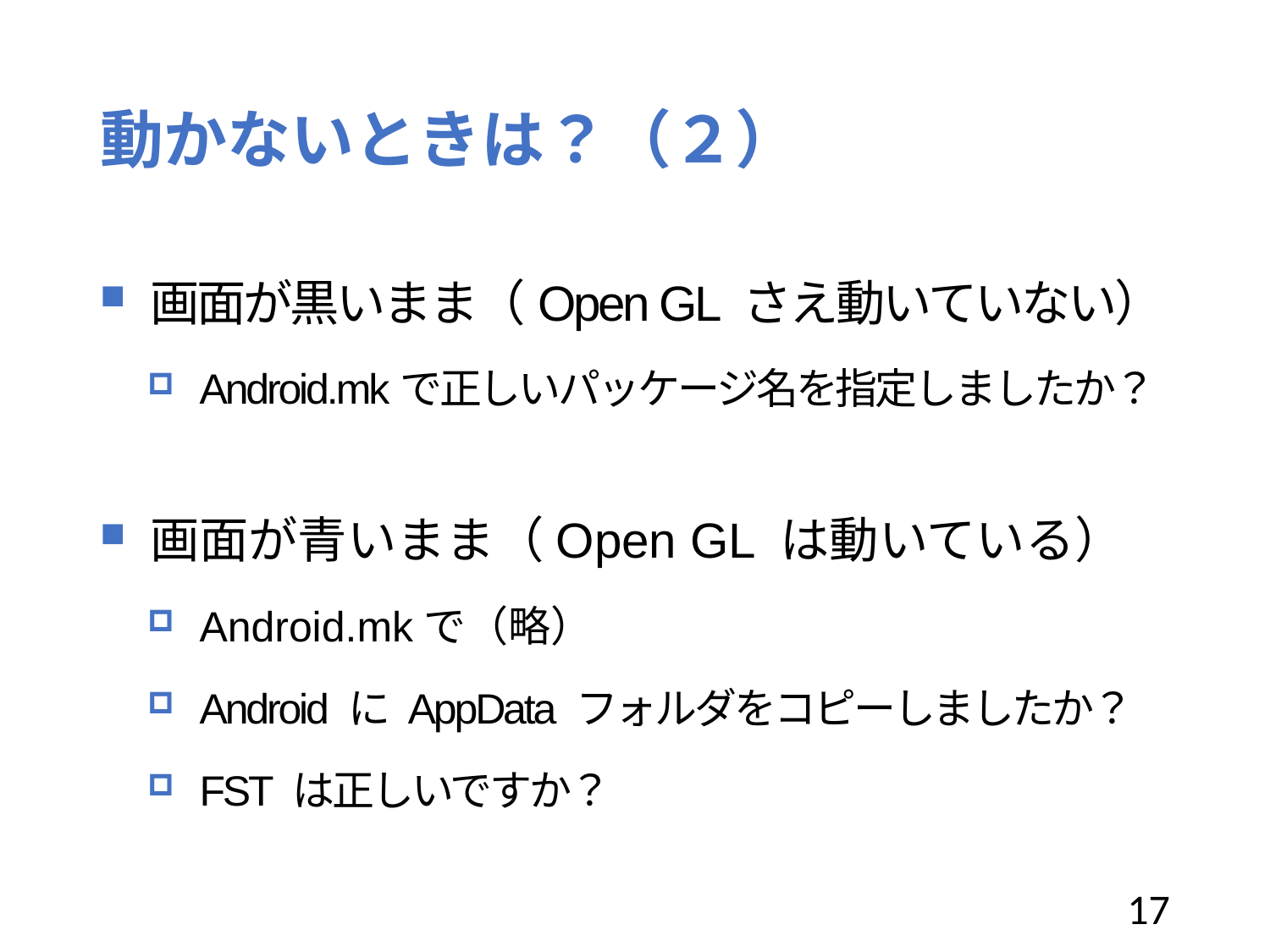

# 動かないときは？（２）
画面が黒いまま（Open GL さえ動いていない）
Android.mkで正しいパッケージ名を指定しましたか？
画面が青いまま（Open GL は動いている）
Android.mkで（略）
Android に AppData フォルダをコピーしましたか？
FST は正しいですか？
17